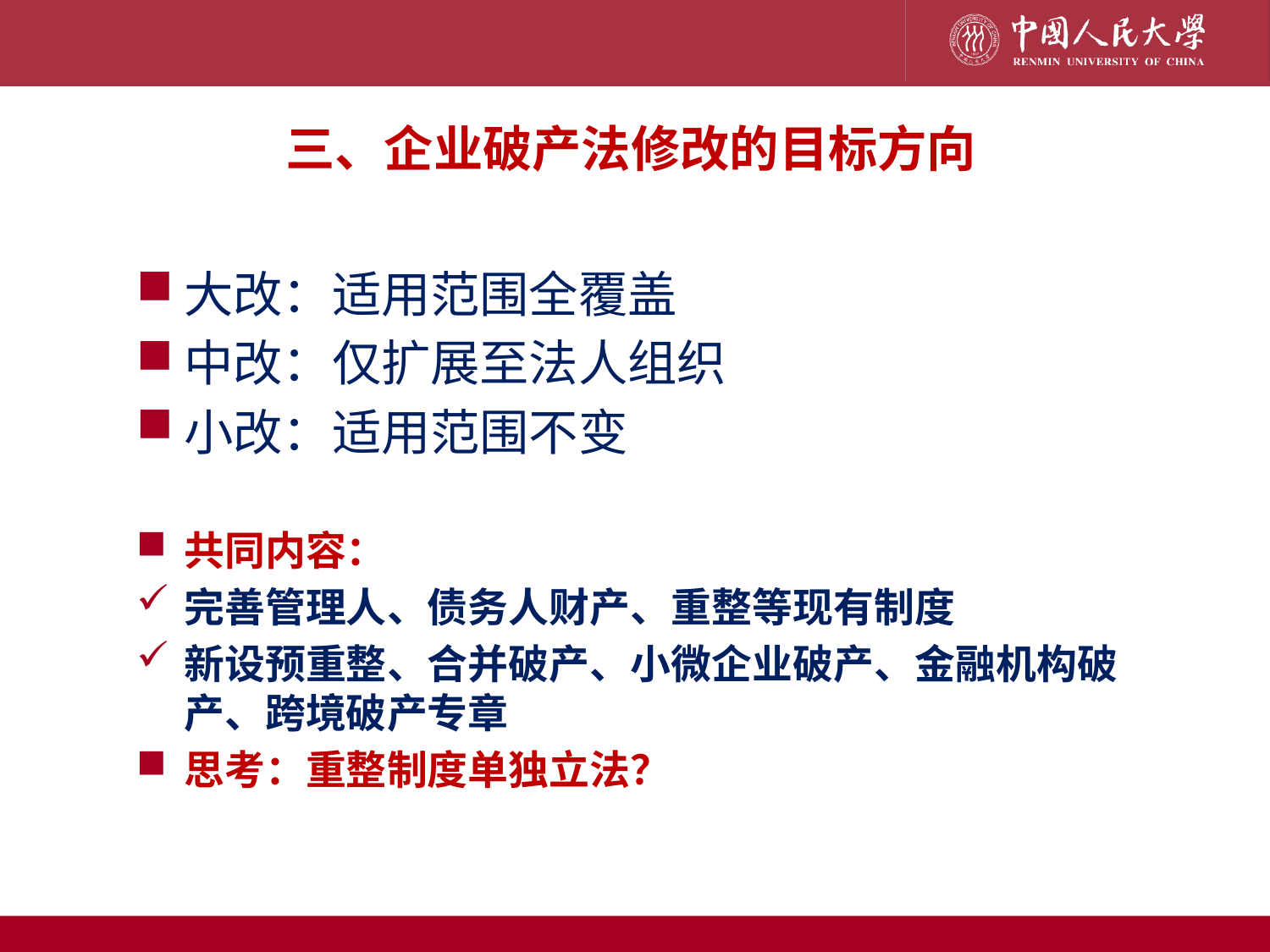

三、企业破产法修改的目标方向
大改：适用范围全覆盖
中改：仅扩展至法人组织
小改：适用范围不变

共同内容：
完善管理人、债务人财产、重整等现有制度
新设预重整、合并破产、小微企业破产、金融机构破产、跨境破产专章
思考：重整制度单独立法？